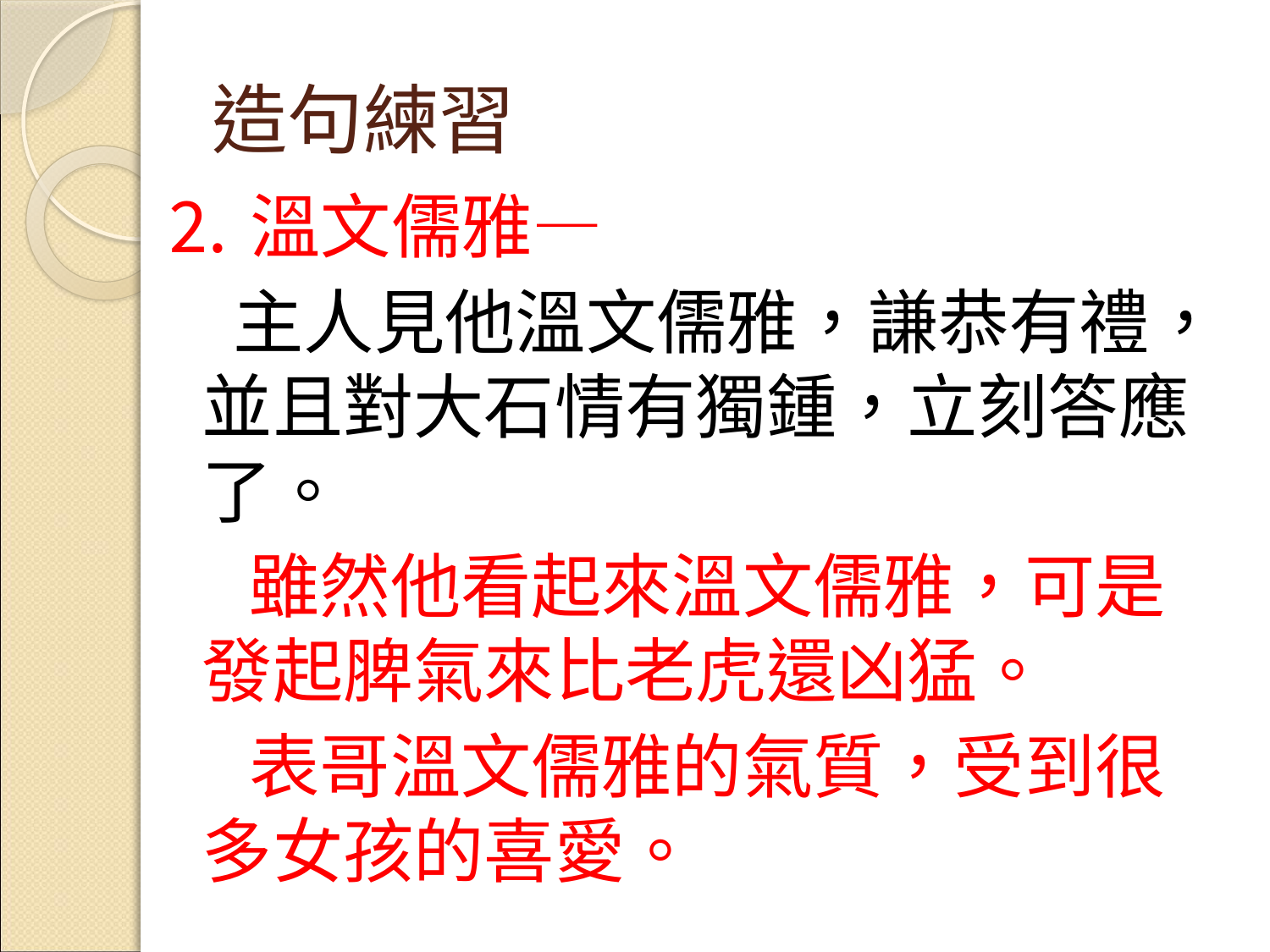

造句練習
⒉溫文儒雅—
　主人見他溫文儒雅，謙恭有禮，並且對大石情有獨鍾，立刻答應了。
　 雖然他看起來溫文儒雅，可是發起脾氣來比老虎還凶猛。
　 表哥溫文儒雅的氣質，受到很多女孩的喜愛。